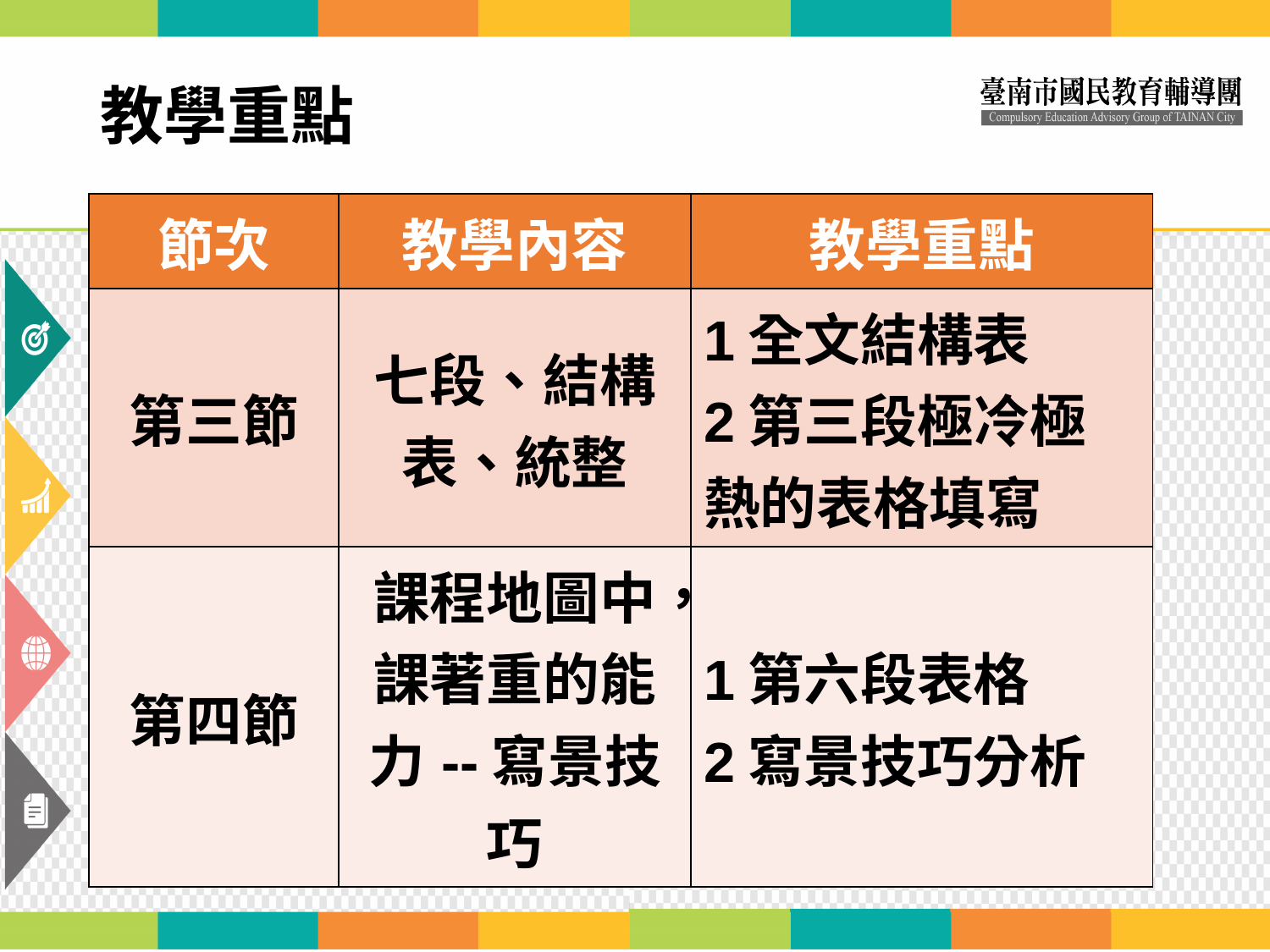

# 教學重點
| 節次 | 教學內容 | 教學重點 |
| --- | --- | --- |
| 第三節 | 七段、結構表、統整 | 1全文結構表 2第三段極冷極熱的表格填寫 |
| 第四節 | 課程地圖中，課著重的能力--寫景技巧 | 1第六段表格 2寫景技巧分析 |